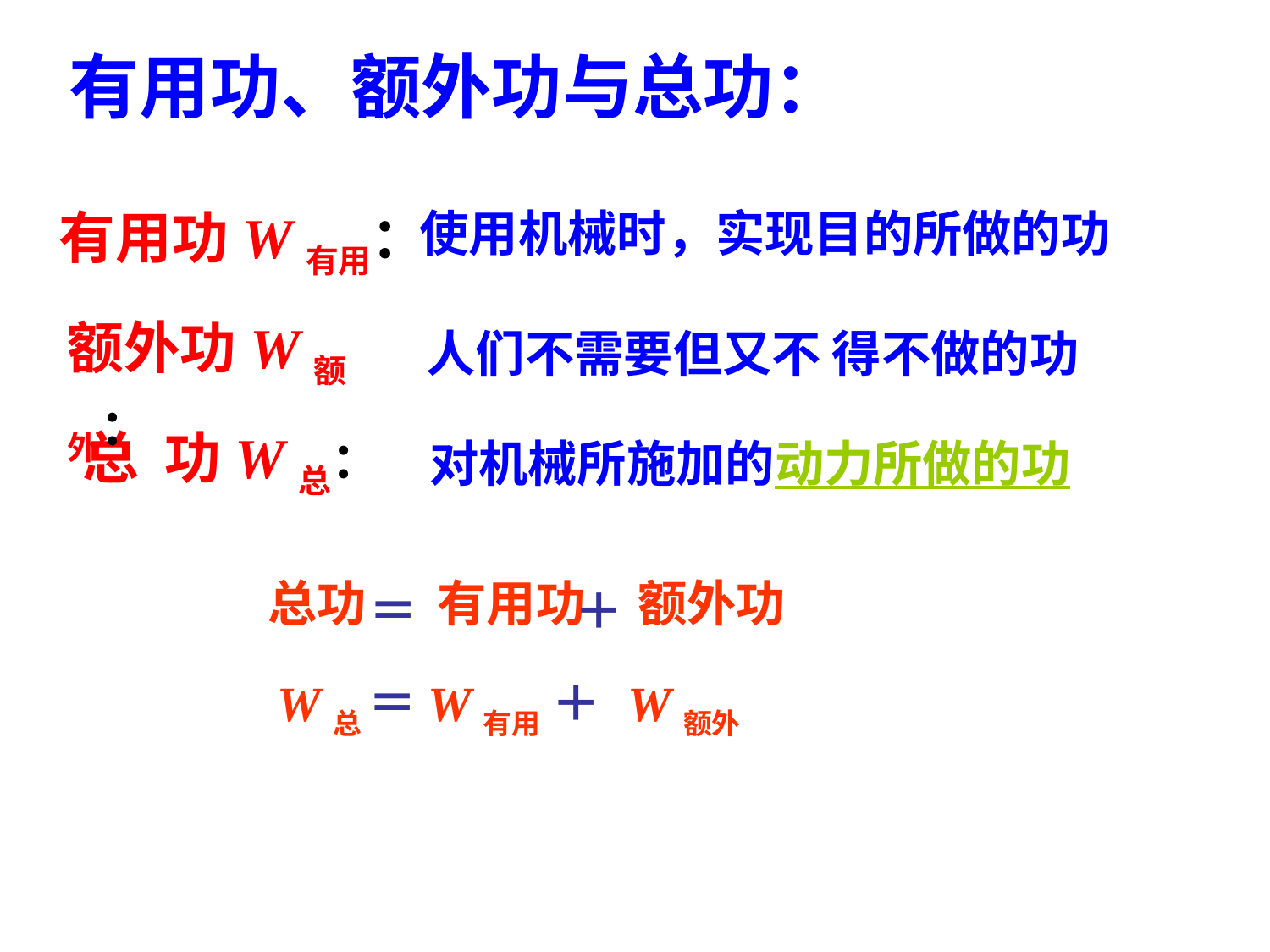

有用功、额外功与总功：
有用功W有用：
使用机械时，实现目的所做的功
额外功W额外：
人们不需要但又不 得不做的功
总  功W总：
对机械所施加的动力所做的功
总功
有用功
额外功
＝              ＋
W总
＝            ＋
W有用
W额外